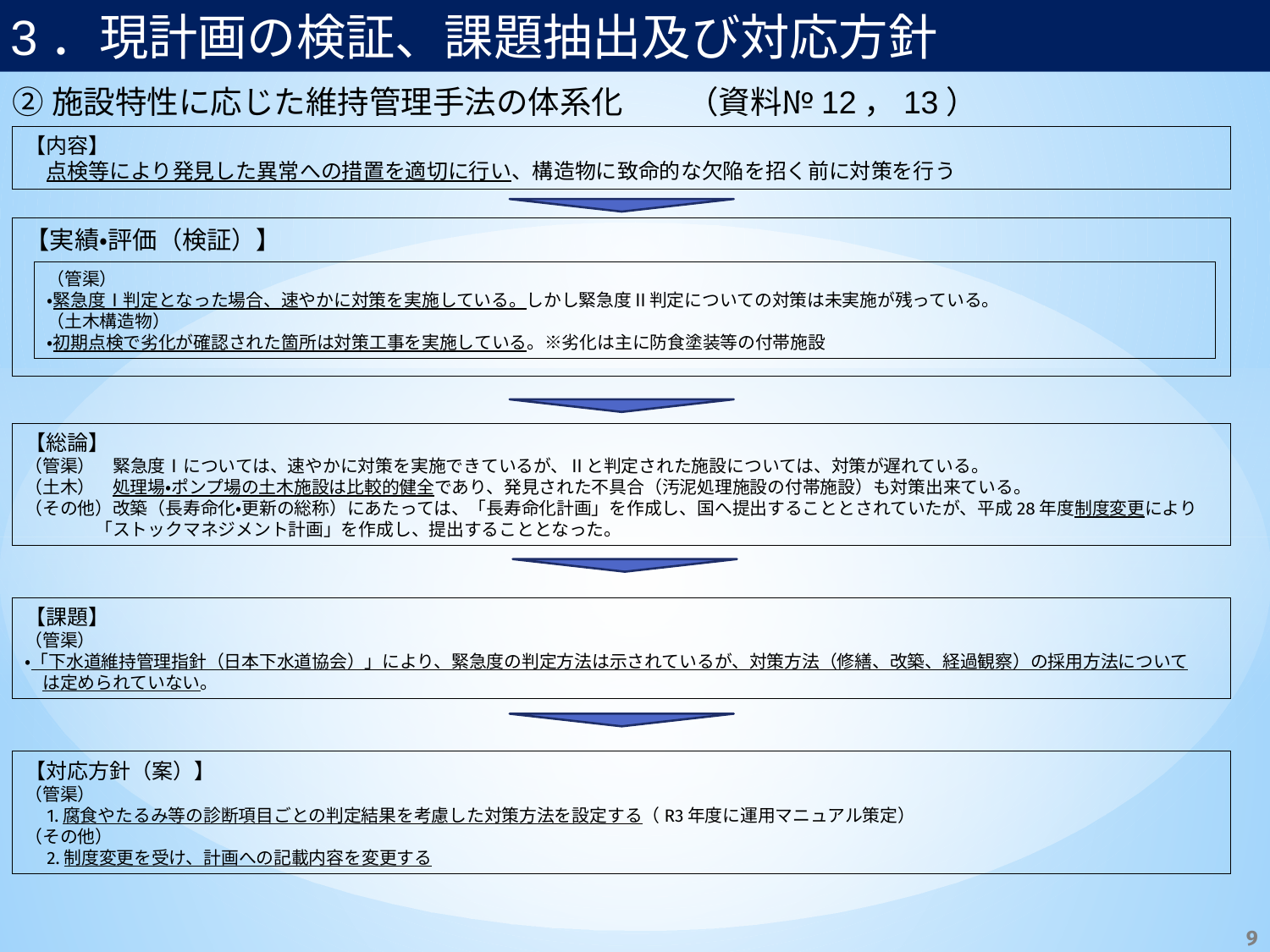

3．現計画の検証、課題抽出及び対応方針
②施設特性に応じた維持管理手法の体系化　　（資料№12，13）
【内容】
　点検等により発見した異常への措置を適切に行い、構造物に致命的な欠陥を招く前に対策を行う

【実績・評価（検証）】

（管渠）
・緊急度Ⅰ判定となった場合、速やかに対策を実施している。しかし緊急度Ⅱ判定についての対策は未実施が残っている。
（土木構造物）
・初期点検で劣化が確認された箇所は対策工事を実施している。※劣化は主に防食塗装等の付帯施設

【総論】
（管渠）　緊急度Ⅰについては、速やかに対策を実施できているが、Ⅱと判定された施設については、対策が遅れている。
（土木）　処理場・ポンプ場の土木施設は比較的健全であり、発見された不具合（汚泥処理施設の付帯施設）も対策出来ている。
（その他）改築（長寿命化・更新の総称）にあたっては、「長寿命化計画」を作成し、国へ提出することとされていたが、平成28年度制度変更により
　　　　「ストックマネジメント計画」を作成し、提出することとなった。

【課題】
（管渠）
・「下水道維持管理指針（日本下水道協会）」により、緊急度の判定方法は示されているが、対策方法（修繕、改築、経過観察）の採用方法について
　は定められていない。

【対応方針（案）】
（管渠）
　1.腐食やたるみ等の診断項目ごとの判定結果を考慮した対策方法を設定する（R3年度に運用マニュアル策定）
（その他）
　2.制度変更を受け、計画への記載内容を変更する
9